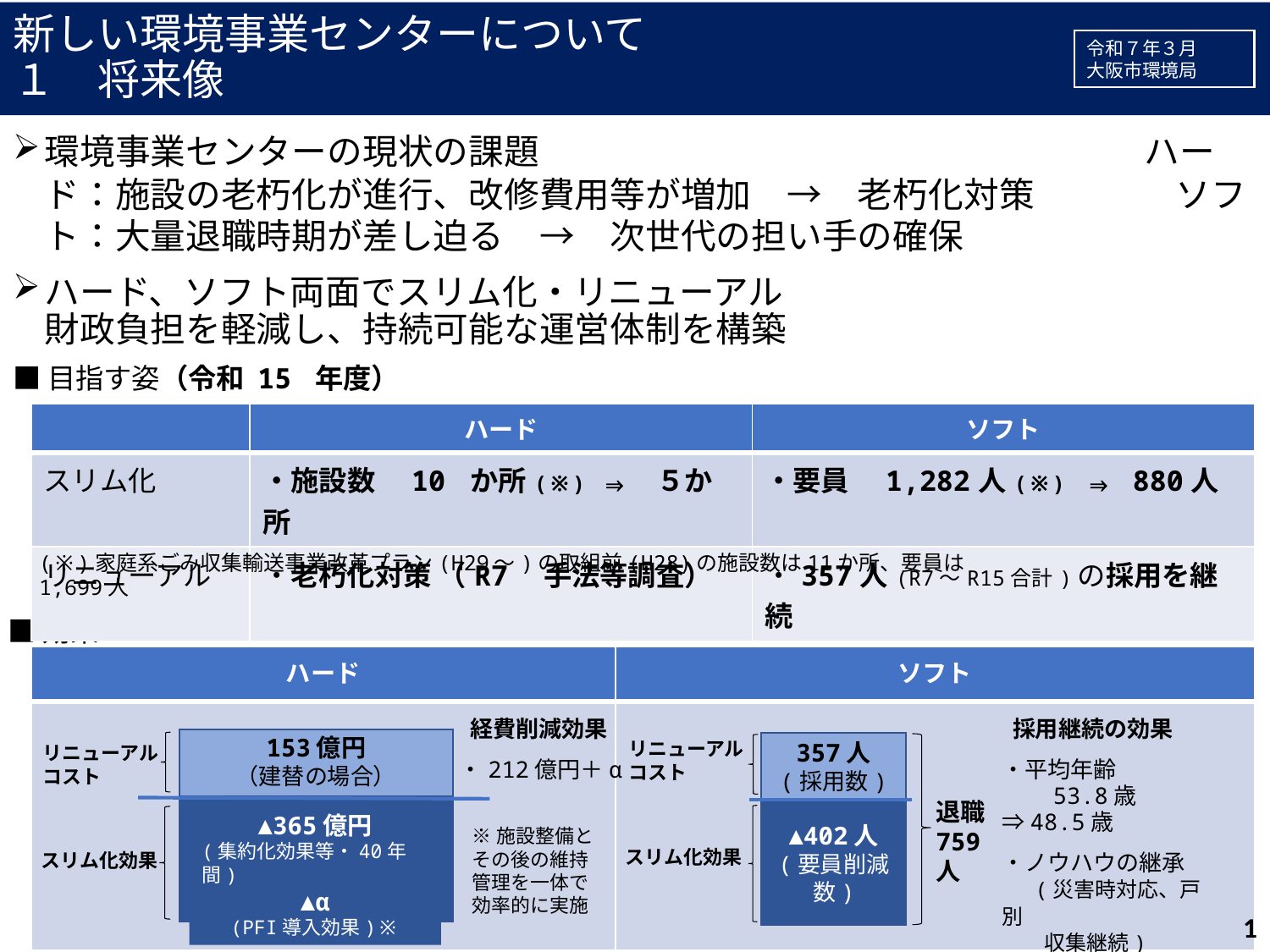

# 新しい環境事業センターについて １　将来像
令和７年３月
大阪市環境局
環境事業センターの現状の課題　　　　　　　　　　　　     　　　　ハード：施設の老朽化が進行、改修費用等が増加　→　老朽化対策　　　　ソフト：大量退職時期が差し迫る　→　次世代の担い手の確保
ハード、ソフト両面でスリム化・リニューアル　　　　　　　　　　　　　財政負担を軽減し、持続可能な運営体制を構築
■目指す姿（令和 15 年度）
|  | ハード | ソフト |
| --- | --- | --- |
| スリム化 | ・施設数　10 か所(※) ⇒ ５か所 | ・要員　1,282人(※) ⇒ 880人 |
| リニューアル | ・老朽化対策 （R7　手法等調査） | ・357人(R7～R15合計)の採用を継続 |
(※)家庭系ごみ収集輸送事業改革プラン(H29～)の取組前(H28)の施設数は11か所、要員は1,699人
■効果
| ハード | ソフト |
| --- | --- |
|  |  |
 経費削減効果

・212億円＋α

 採用継続の効果

・平均年齢
　　53.8歳⇒48.5歳

・ノウハウの継承
　 (災害時対応、戸別
　　収集継続)

153億円
（建替の場合）

リニューアルコスト
スリム化効果

357人
(採用数)
▲402人
(要員削減数)

リニューアルコスト
スリム化効果

退職
759人
▲365億円
(集約化効果等・40年間)
▲α
(PFI導入効果)※

※施設整備とその後の維持管理を一体で効率的に実施
1